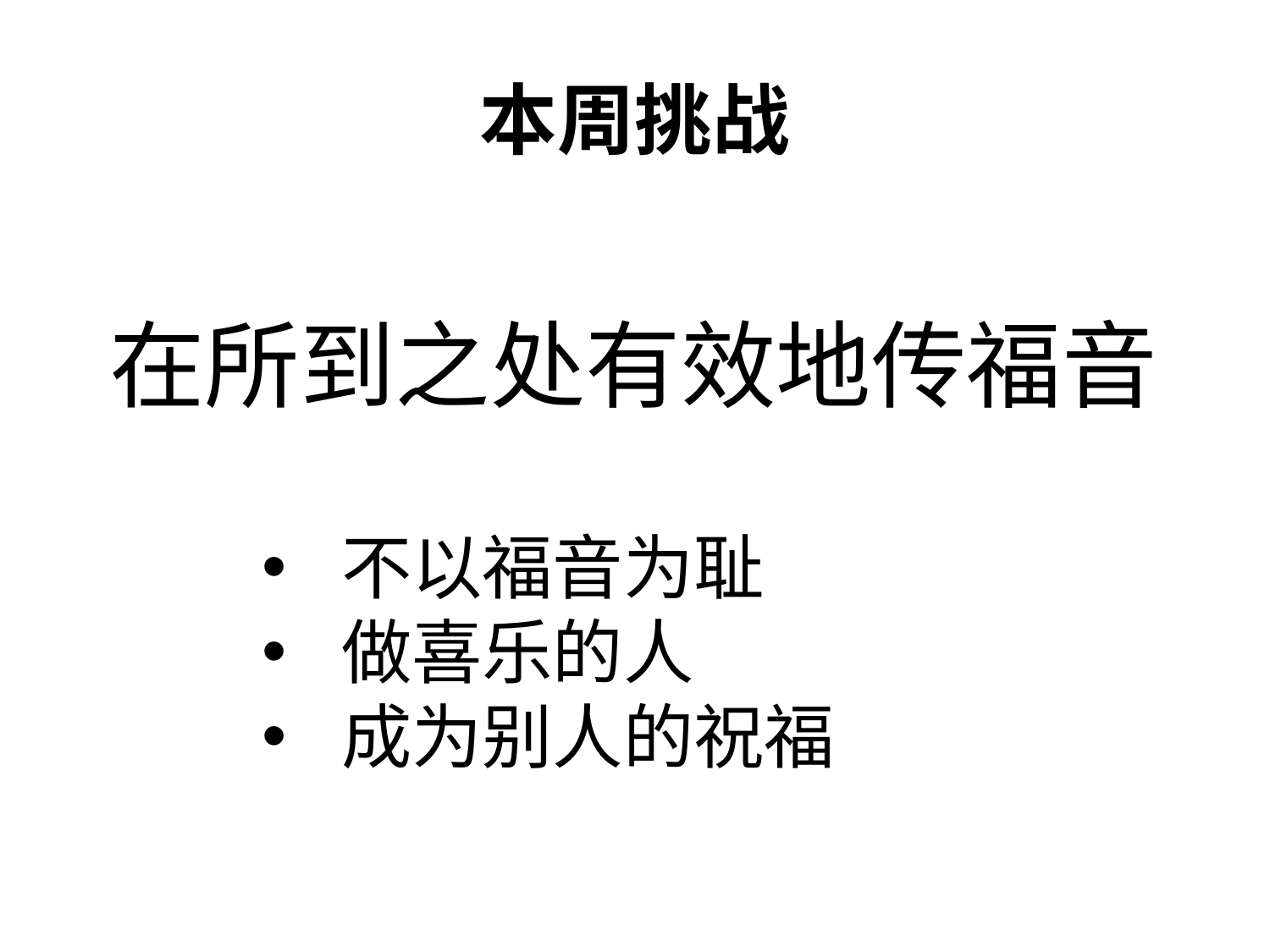

# 本周挑战
在所到之处有效地传福音
不以福音为耻
做喜乐的人
成为别人的祝福